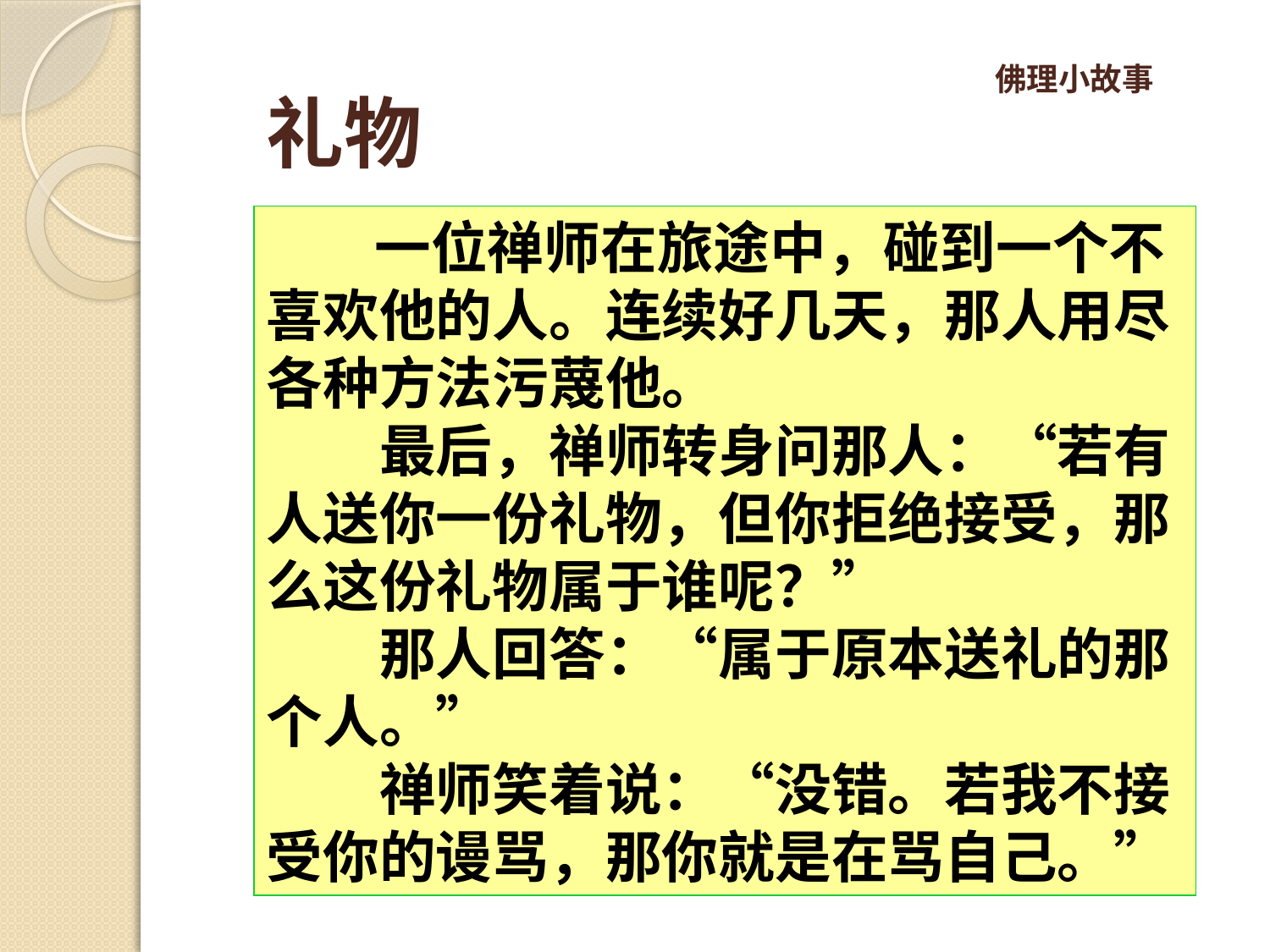

佛理小故事
礼物
　    一位禅师在旅途中，碰到一个不喜欢他的人。连续好几天，那人用尽各种方法污蔑他。
　　最后，禅师转身问那人：“若有人送你一份礼物，但你拒绝接受，那么这份礼物属于谁呢？”
　　那人回答：“属于原本送礼的那个人。”
　　禅师笑着说：“没错。若我不接受你的谩骂，那你就是在骂自己。”